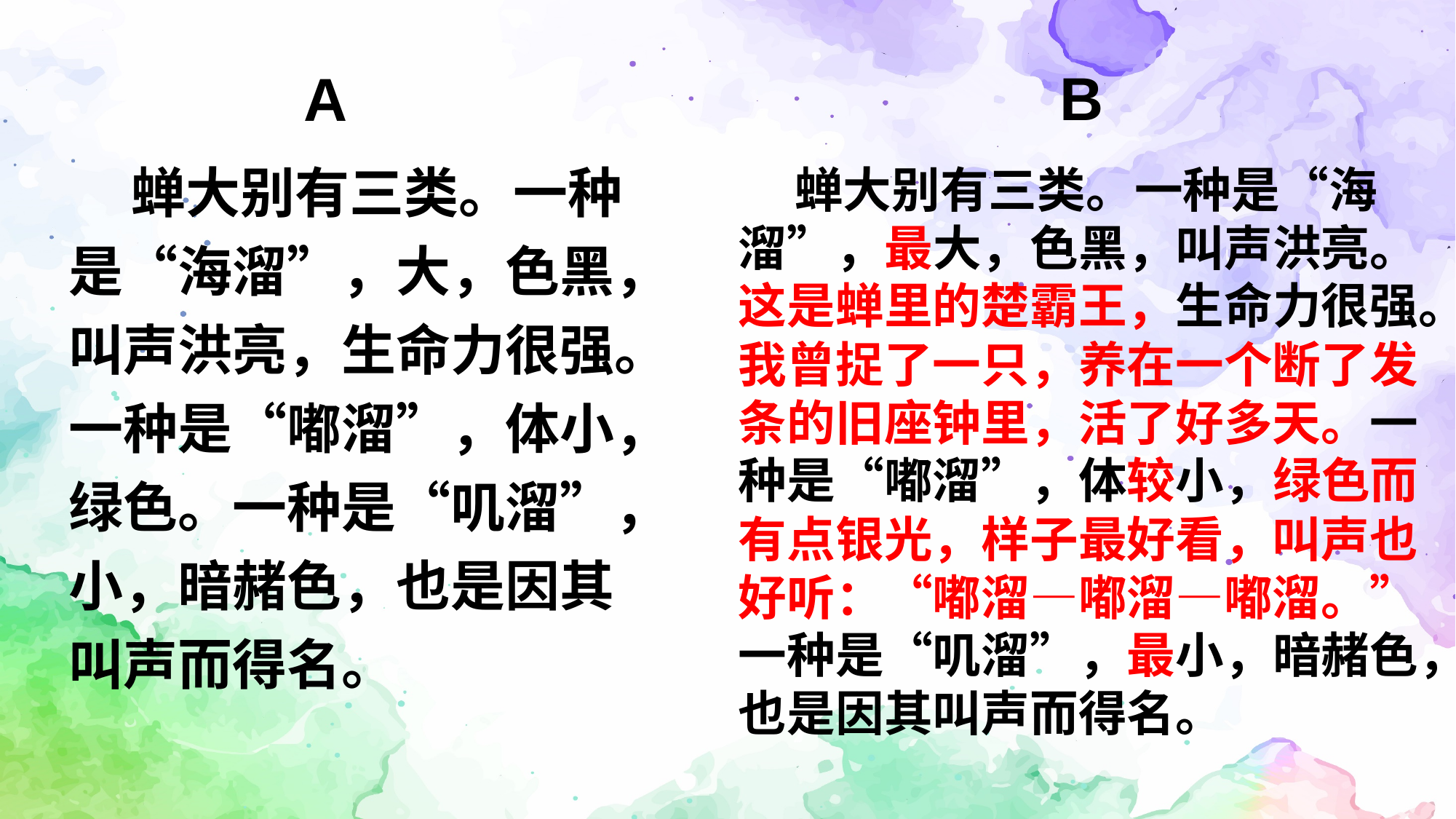

B
A

    蝉大别有三类。一种是“海溜”，大，色黑，叫声洪亮，生命力很强。一种是“嘟溜”，体小，绿色。一种是“叽溜”，小，暗赭色，也是因其叫声而得名。
    蝉大别有三类。一种是“海溜”，最大，色黑，叫声洪亮。这是蝉里的楚霸王，生命力很强。我曾捉了一只，养在一个断了发条的旧座钟里，活了好多天。一种是“嘟溜”，体较小，绿色而有点银光，样子最好看，叫声也好听：“嘟溜—嘟溜—嘟溜。”一种是“叽溜”，最小，暗赭色，也是因其叫声而得名。